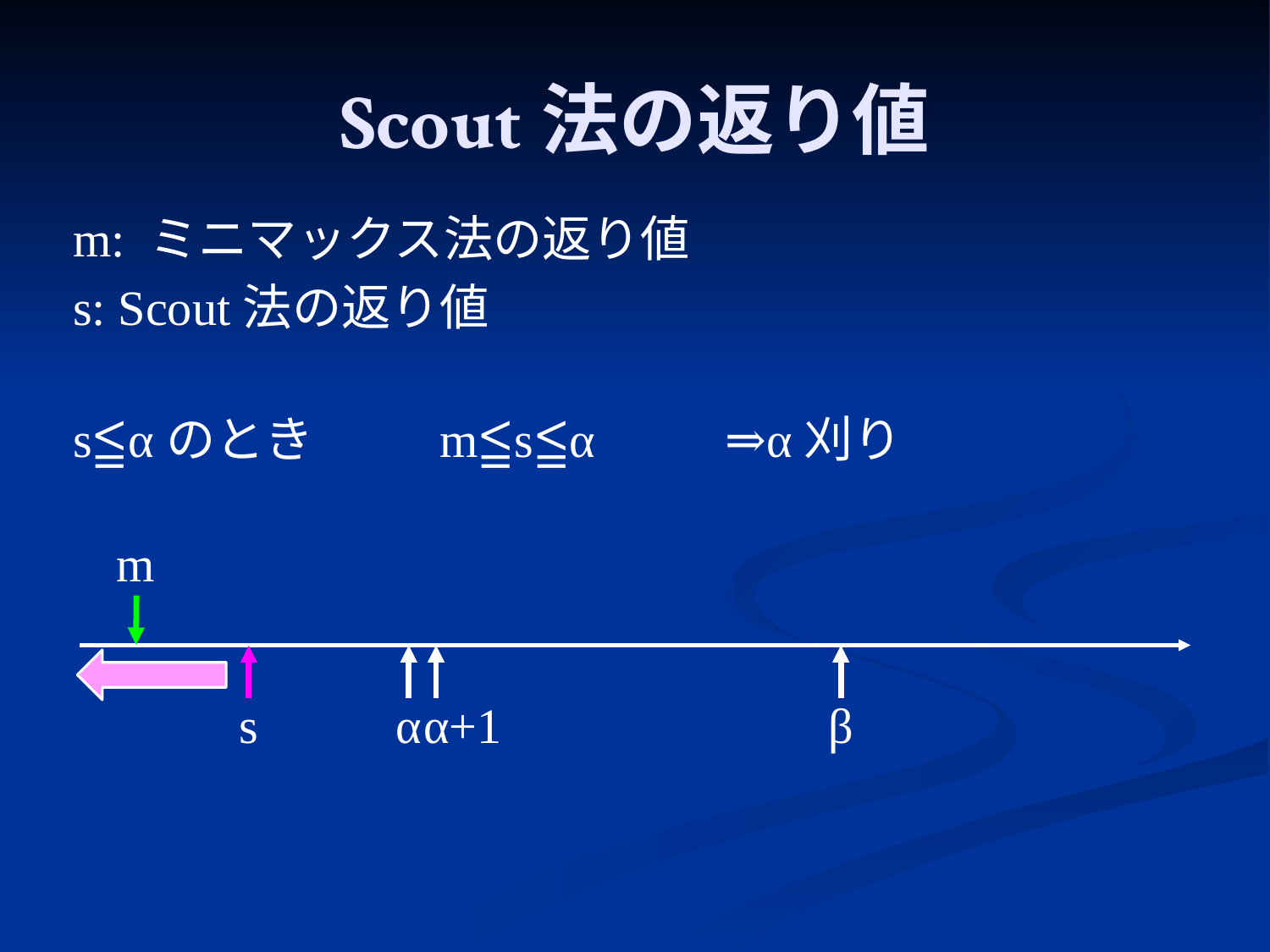

# Scout法の返り値
m: ミニマックス法の返り値
s: Scout法の返り値
m≦s≦α
⇒α刈り
s≦αのとき
m
α+1
s

α
β